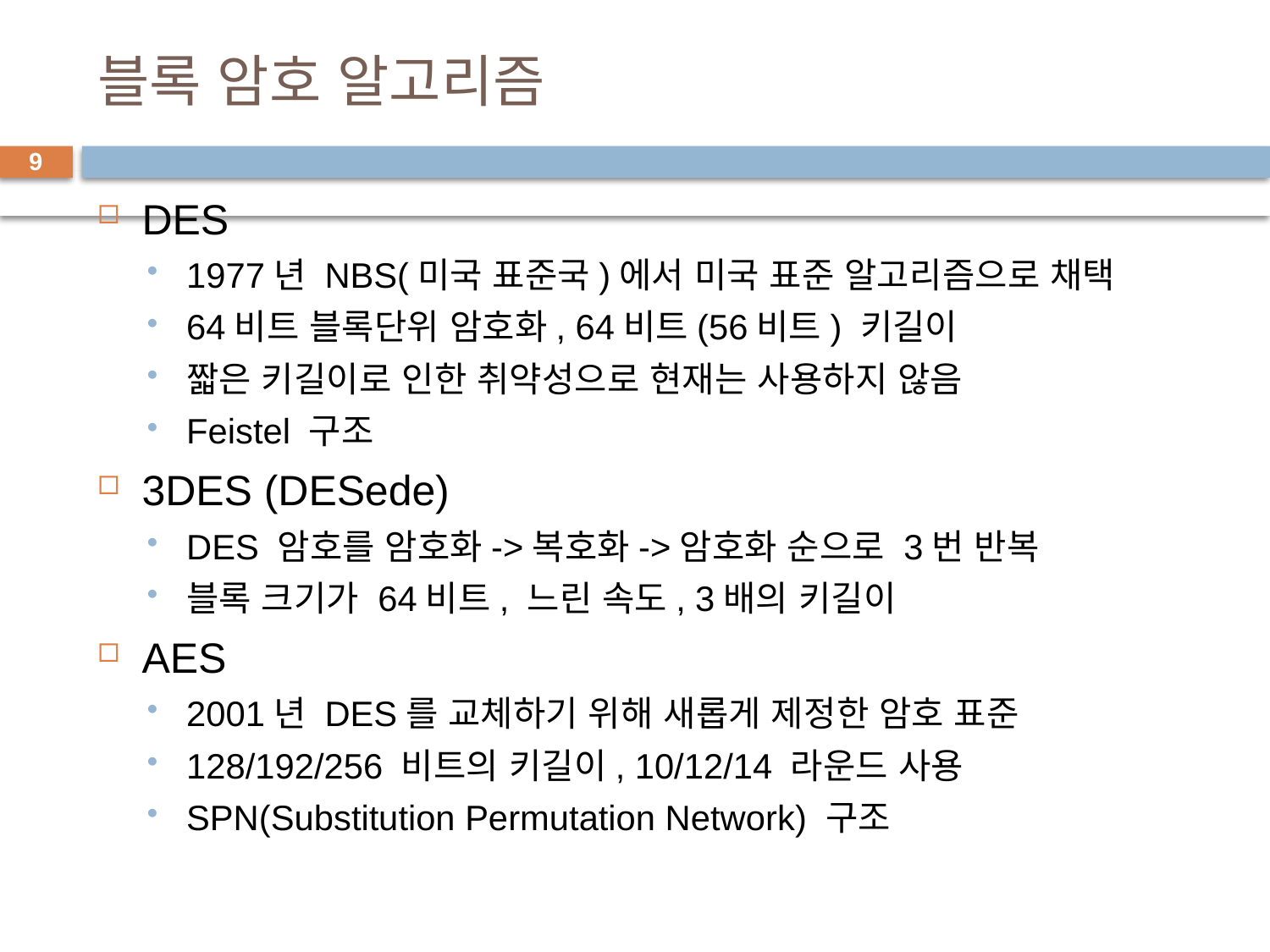

# 블록 암호 알고리즘
9
DES
1977년 NBS(미국 표준국)에서 미국 표준 알고리즘으로 채택
64비트 블록단위 암호화, 64비트(56비트) 키길이
짧은 키길이로 인한 취약성으로 현재는 사용하지 않음
Feistel 구조
3DES (DESede)
DES 암호를 암호화->복호화->암호화 순으로 3번 반복
블록 크기가 64비트, 느린 속도, 3배의 키길이
AES
2001년 DES를 교체하기 위해 새롭게 제정한 암호 표준
128/192/256 비트의 키길이, 10/12/14 라운드 사용
SPN(Substitution Permutation Network) 구조